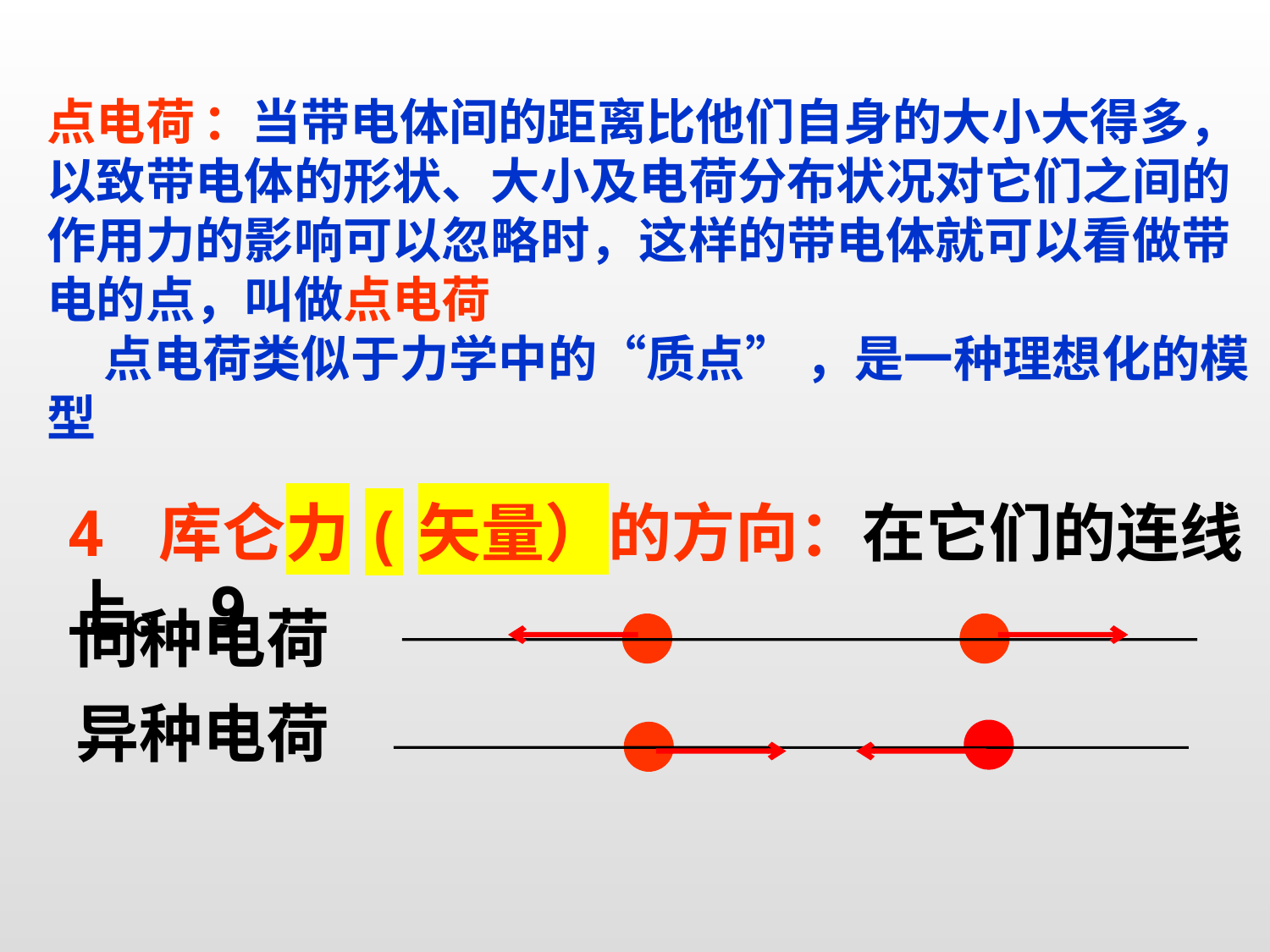

#
点电荷 ：当带电体间的距离比他们自身的大小大得多，以致带电体的形状、大小及电荷分布状况对它们之间的作用力的影响可以忽略时，这样的带电体就可以看做带电的点，叫做点电荷
    点电荷类似于力学中的“质点” ，是一种理想化的模型

4 库仑力(矢量）的方向：在它们的连线上。9
同种电荷

异种电荷